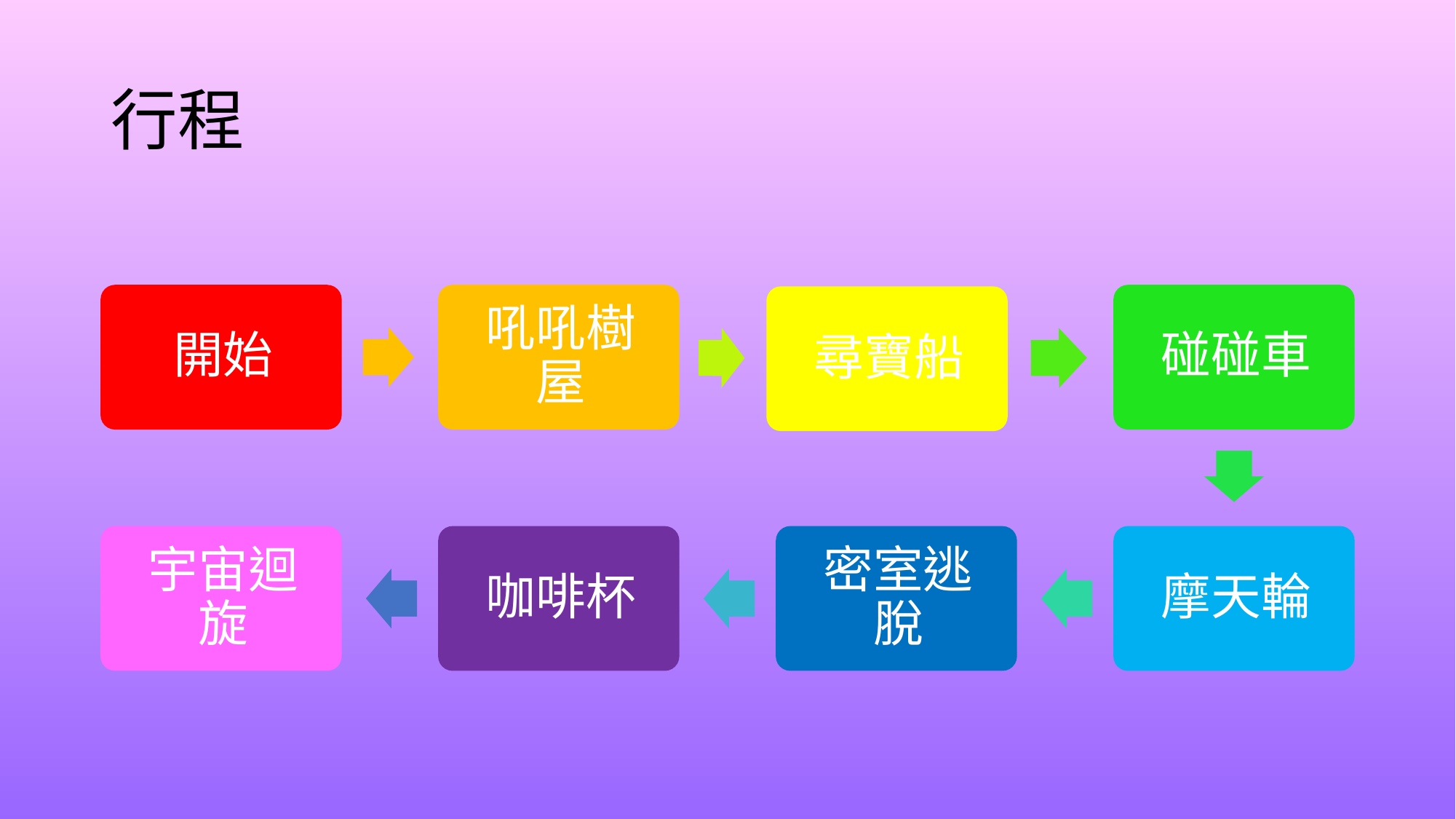

# 行程
開始

吼吼樹屋

尋寶船

碰碰車

摩天輪

密室逃脫

咖啡杯

宇宙迴旋